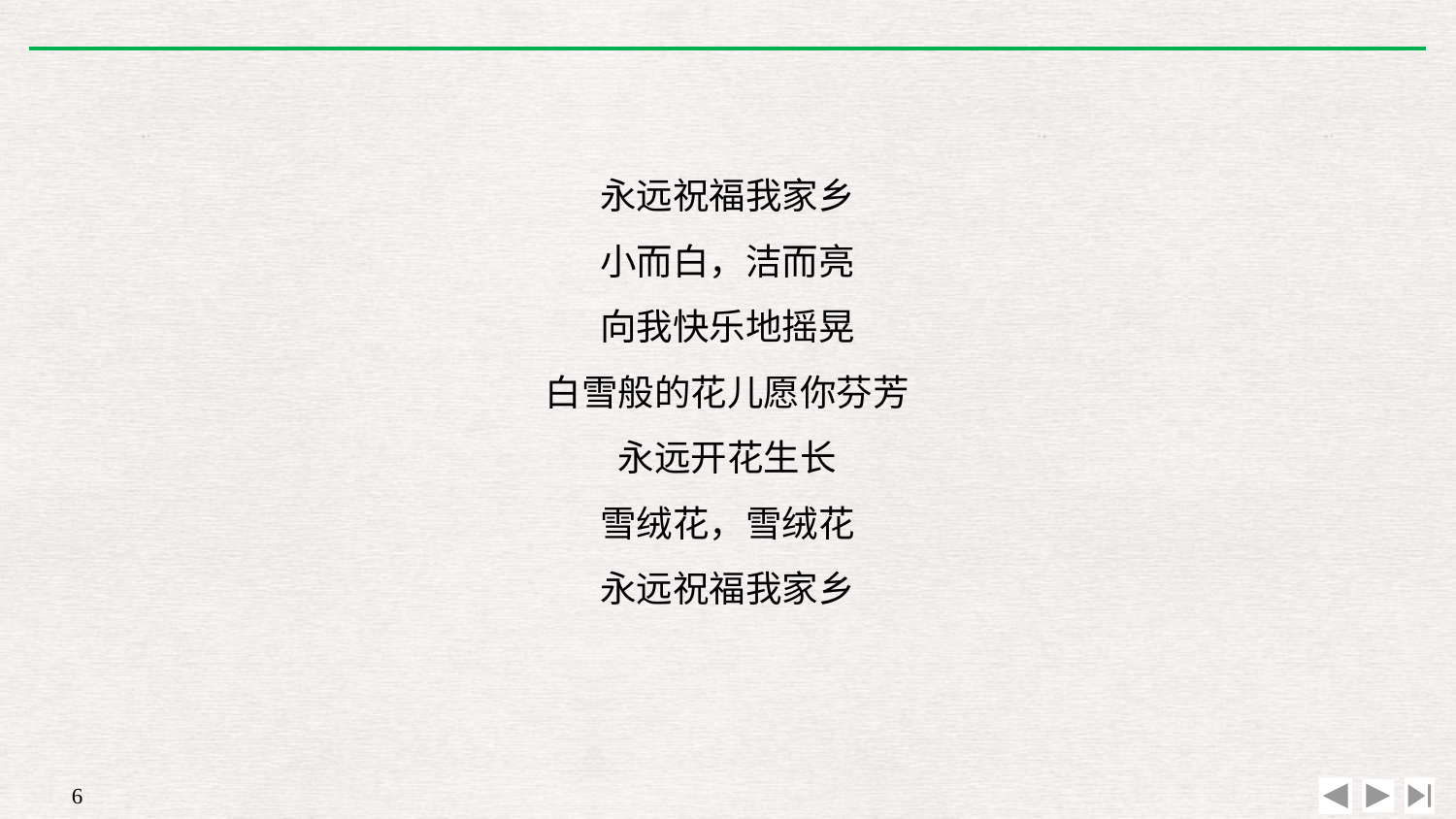

永远祝福我家乡
小而白，洁而亮
向我快乐地摇晃
白雪般的花儿愿你芬芳
永远开花生长
雪绒花，雪绒花
永远祝福我家乡